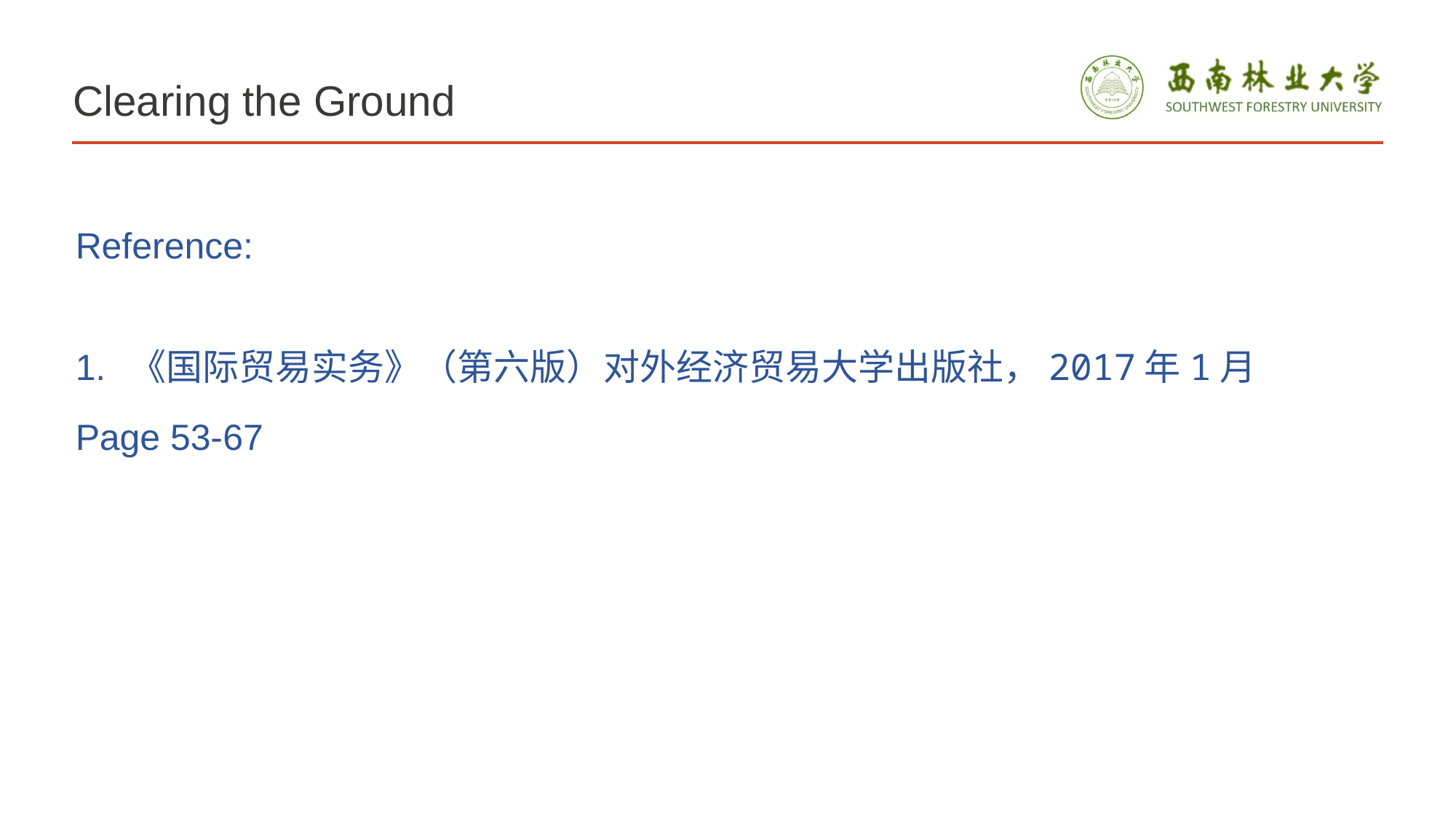

# Clearing the Ground

Reference:

《国际贸易实务》（第六版）对外经济贸易大学出版社，2017年1月
Page 53-67